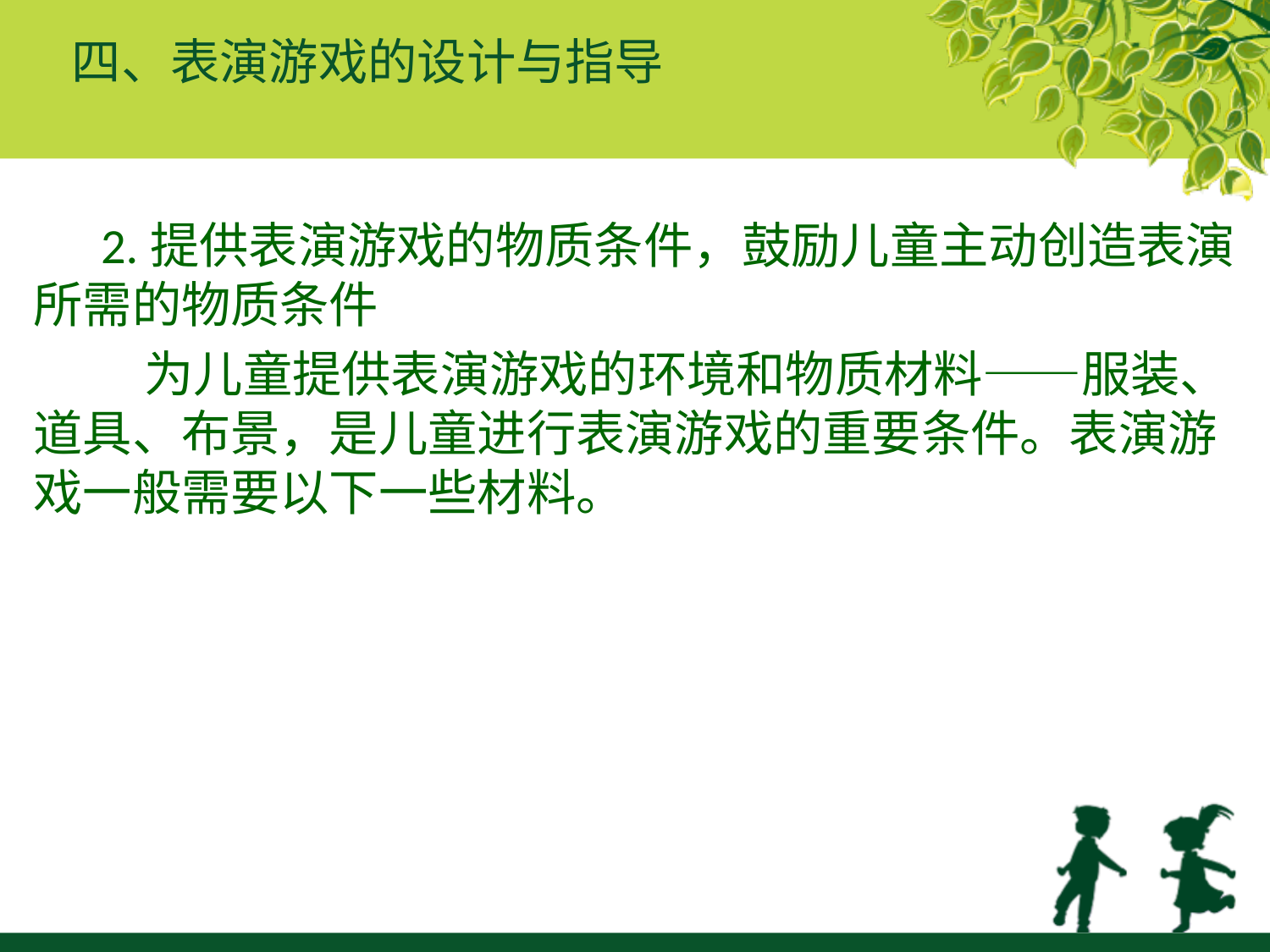

# 四、表演游戏的设计与指导
      2.提供表演游戏的物质条件，鼓励儿童主动创造表演所需的物质条件
         为儿童提供表演游戏的环境和物质材料——服装、道具、布景，是儿童进行表演游戏的重要条件。表演游戏一般需要以下一些材料。